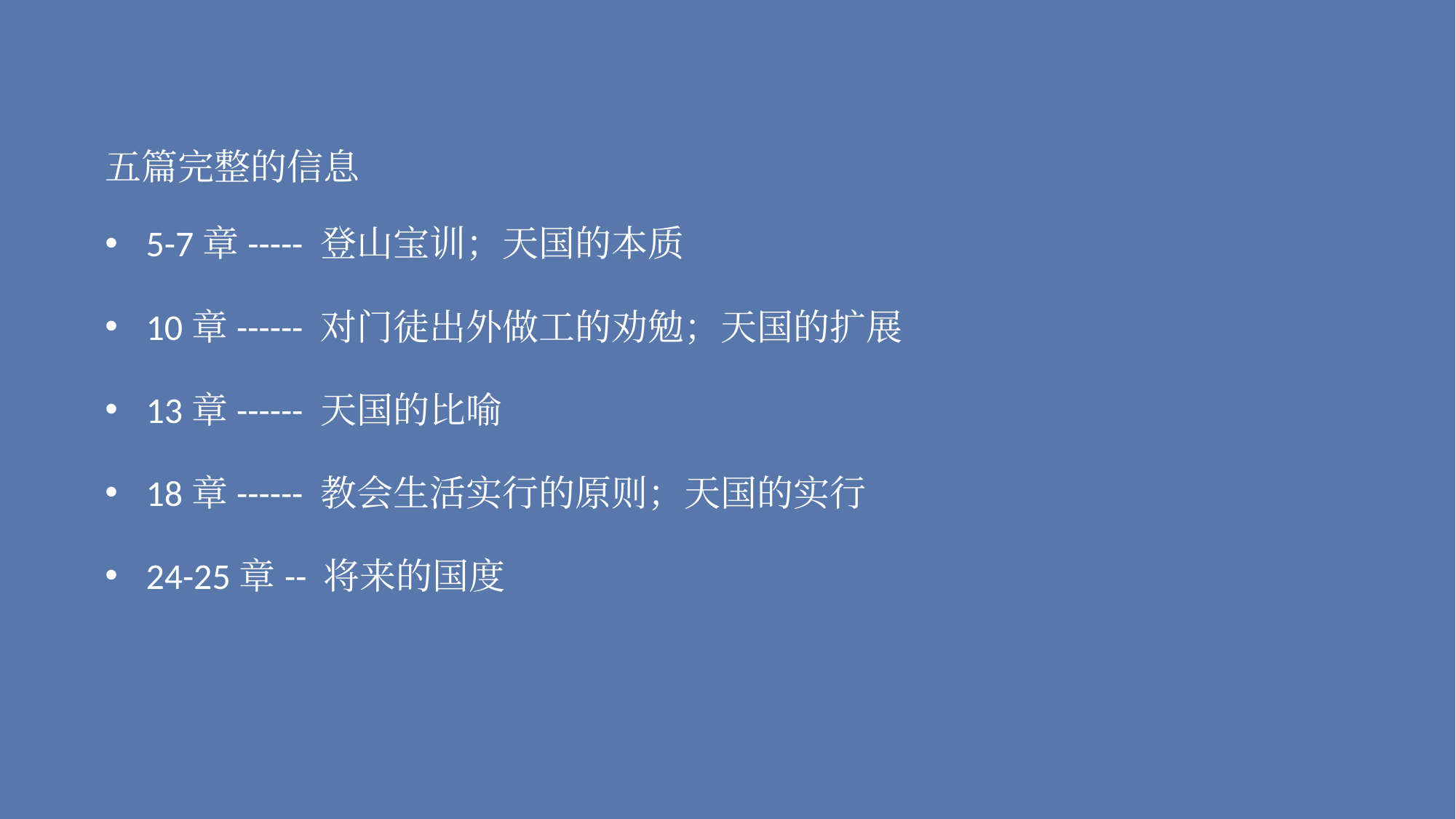

五篇完整的信息
5-7章----- 登山宝训；天国的本质
10章------ 对门徒出外做工的劝勉；天国的扩展
13章------ 天国的比喻
18章------ 教会生活实行的原则；天国的实行
24-25章-- 将来的国度